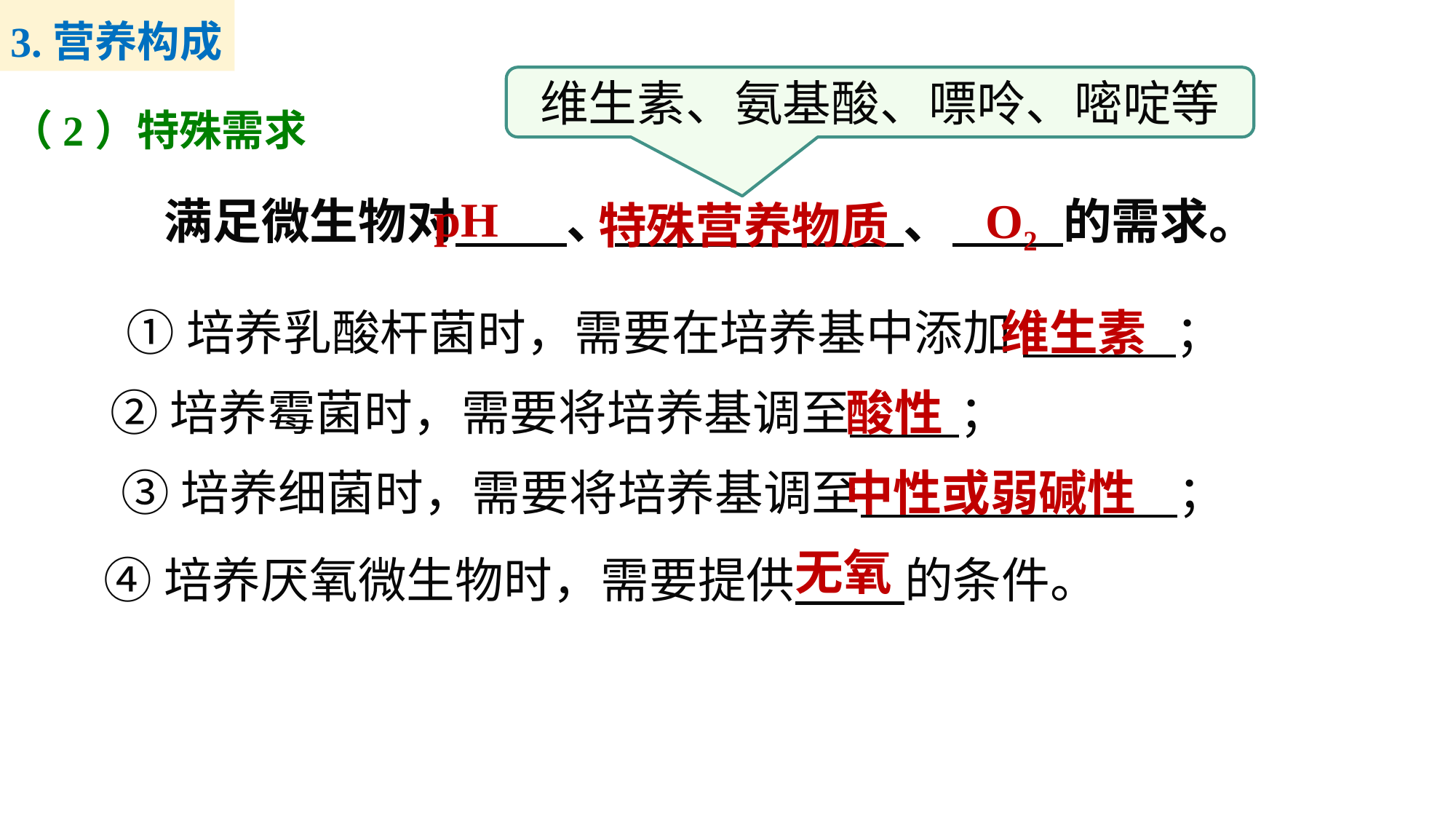

3.营养构成
维生素、氨基酸、嘌呤、嘧啶等
（2）特殊需求
pH
O2
满足微生物对          、                          、          的需求。
特殊营养物质
维生素
①培养乳酸杆菌时，需要在培养基中添加               ；
②培养霉菌时，需要将培养基调至          ；
酸性
中性或弱碱性
③培养细菌时，需要将培养基调至                             ；
无氧
④培养厌氧微生物时，需要提供          的条件。